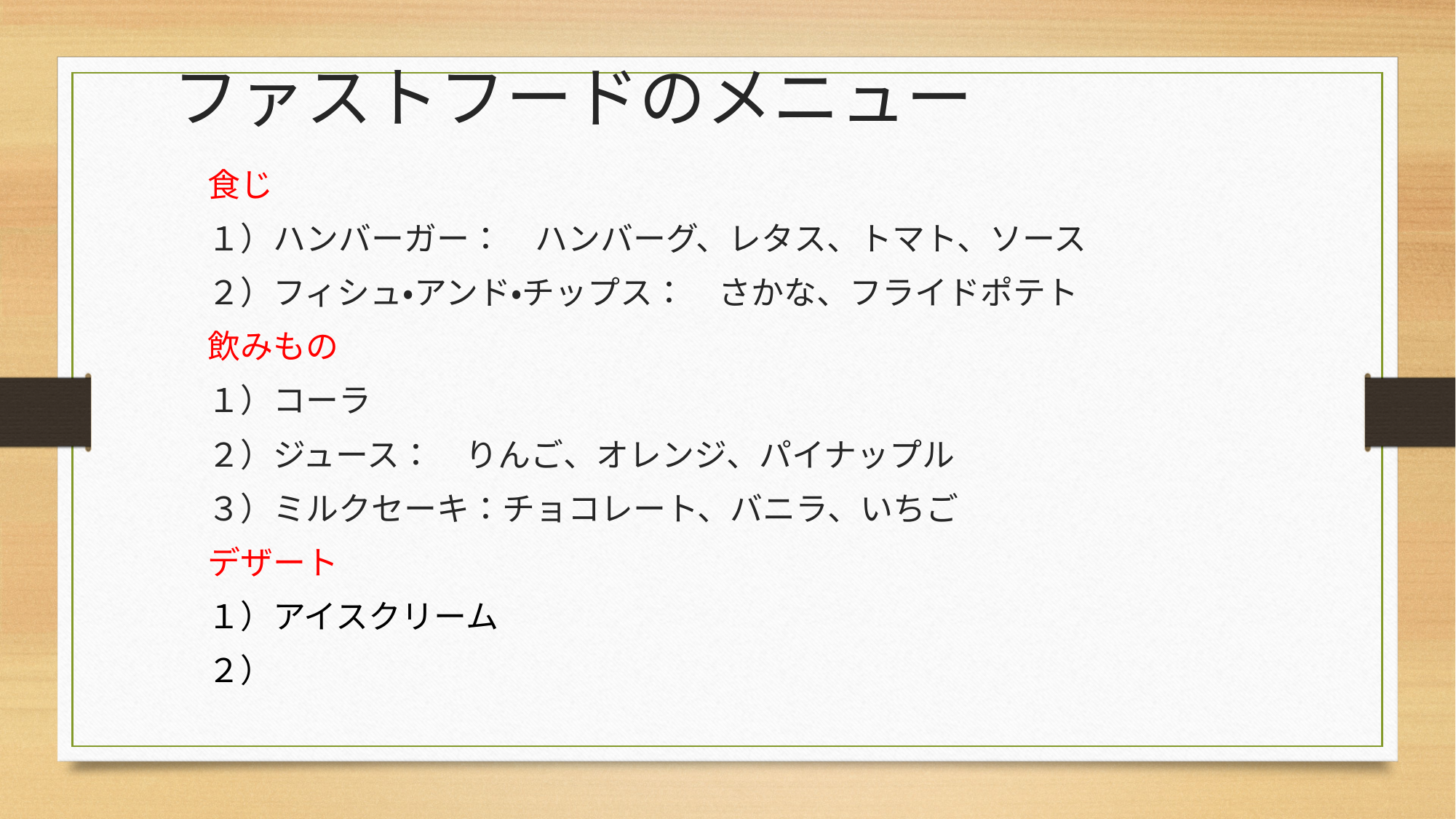

ファストフードのメニュー
		食じ
		１）ハンバーガー：　ハンバーグ、レタス、トマト、ソース
		２）フィシュ・アンド・チップス：　さかな、フライドポテト
		飲みもの
		１）コーラ
		２）ジュース：　りんご、オレンジ、パイナップル
		３）ミルクセーキ：チョコレート、バニラ、いちご
		デザート
		１）アイスクリーム
		２）